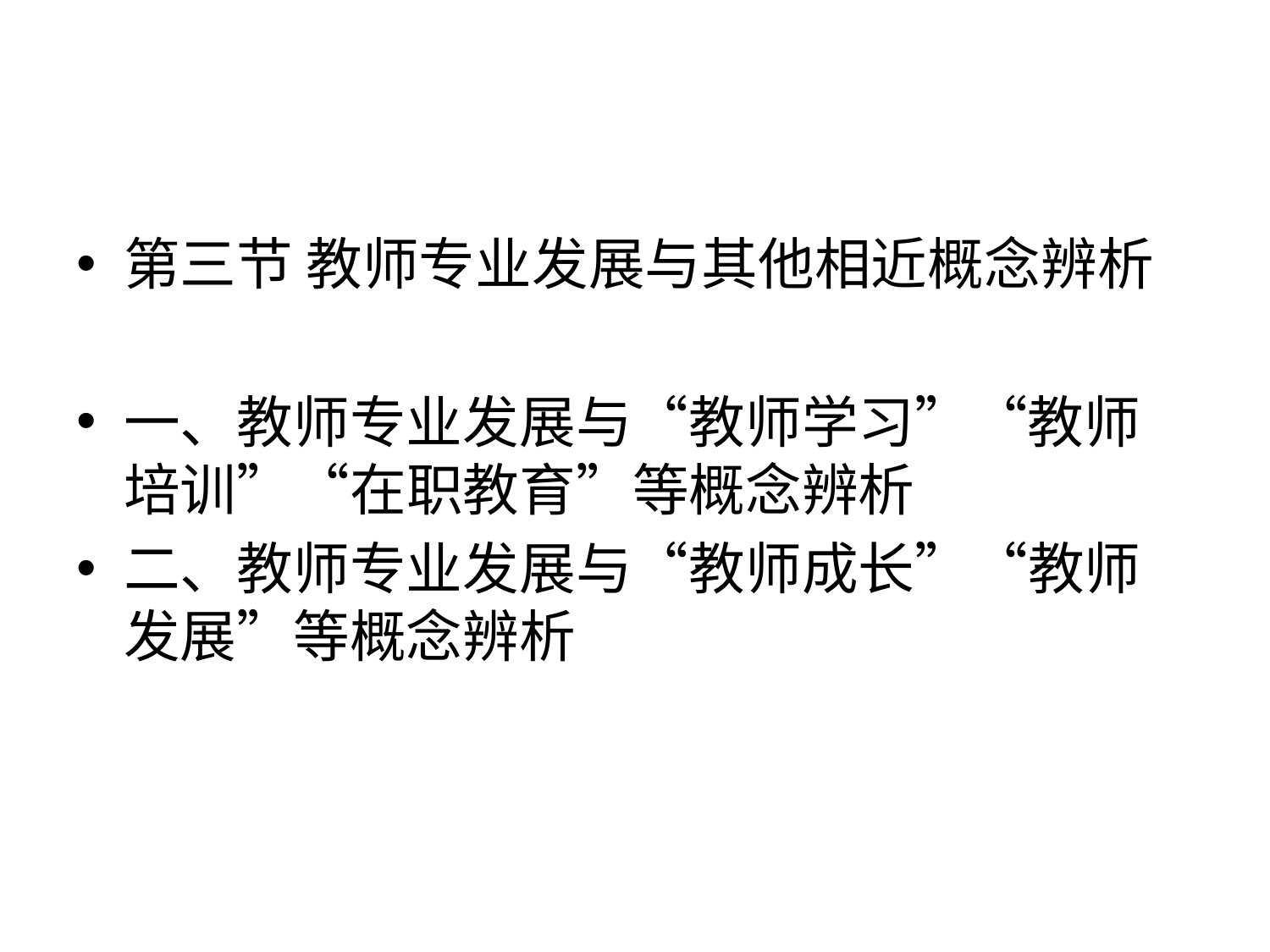

#
第三节 教师专业发展与其他相近概念辨析

一、教师专业发展与“教师学习”“教师培训”“在职教育”等概念辨析
二、教师专业发展与“教师成长”“教师发展”等概念辨析